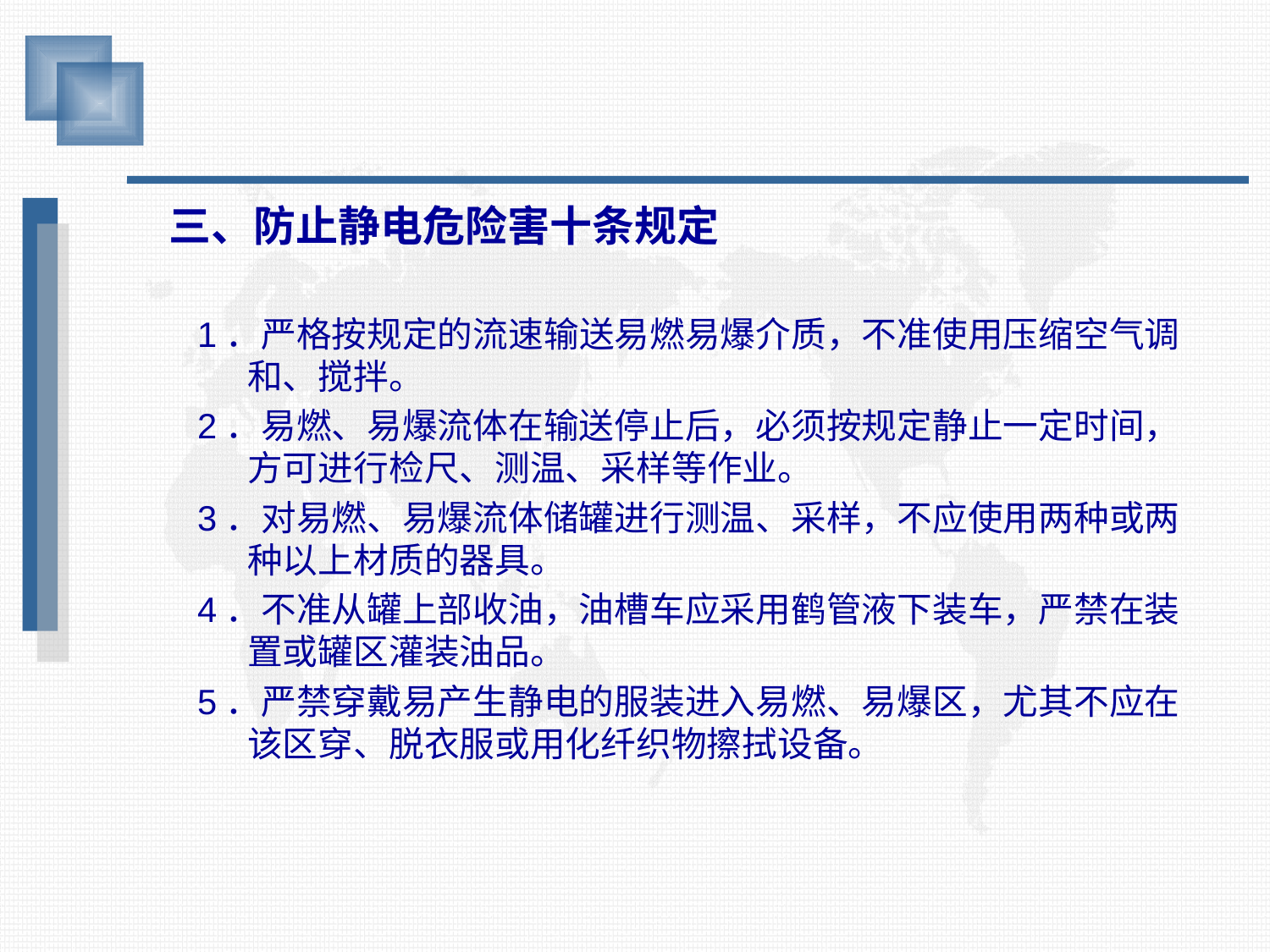

三、防止静电危险害十条规定
1．严格按规定的流速输送易燃易爆介质，不准使用压缩空气调和、搅拌。
2．易燃、易爆流体在输送停止后，必须按规定静止一定时间，方可进行检尺、测温、采样等作业。
3．对易燃、易爆流体储罐进行测温、采样，不应使用两种或两种以上材质的器具。
4．不准从罐上部收油，油槽车应采用鹤管液下装车，严禁在装置或罐区灌装油品。
5．严禁穿戴易产生静电的服装进入易燃、易爆区，尤其不应在该区穿、脱衣服或用化纤织物擦拭设备。